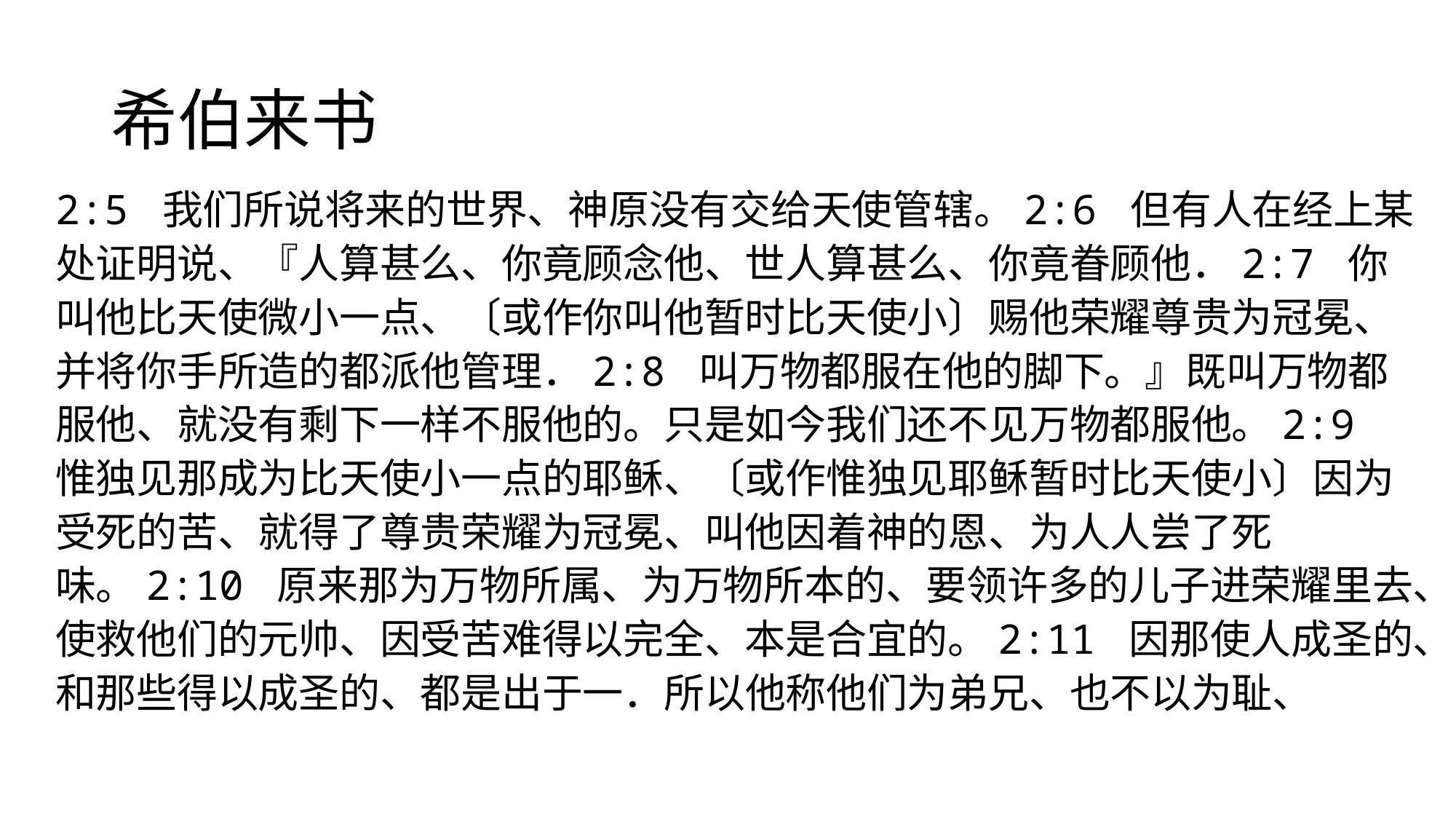

# 希伯来书
2:5 我们所说将来的世界、神原没有交给天使管辖。2:6 但有人在经上某处证明说、『人算甚么、你竟顾念他、世人算甚么、你竟眷顾他．2:7 你叫他比天使微小一点、〔或作你叫他暂时比天使小〕赐他荣耀尊贵为冠冕、并将你手所造的都派他管理．2:8 叫万物都服在他的脚下。』既叫万物都服他、就没有剩下一样不服他的。只是如今我们还不见万物都服他。2:9 惟独见那成为比天使小一点的耶稣、〔或作惟独见耶稣暂时比天使小〕因为受死的苦、就得了尊贵荣耀为冠冕、叫他因着神的恩、为人人尝了死味。2:10 原来那为万物所属、为万物所本的、要领许多的儿子进荣耀里去、使救他们的元帅、因受苦难得以完全、本是合宜的。2:11 因那使人成圣的、和那些得以成圣的、都是出于一．所以他称他们为弟兄、也不以为耻、